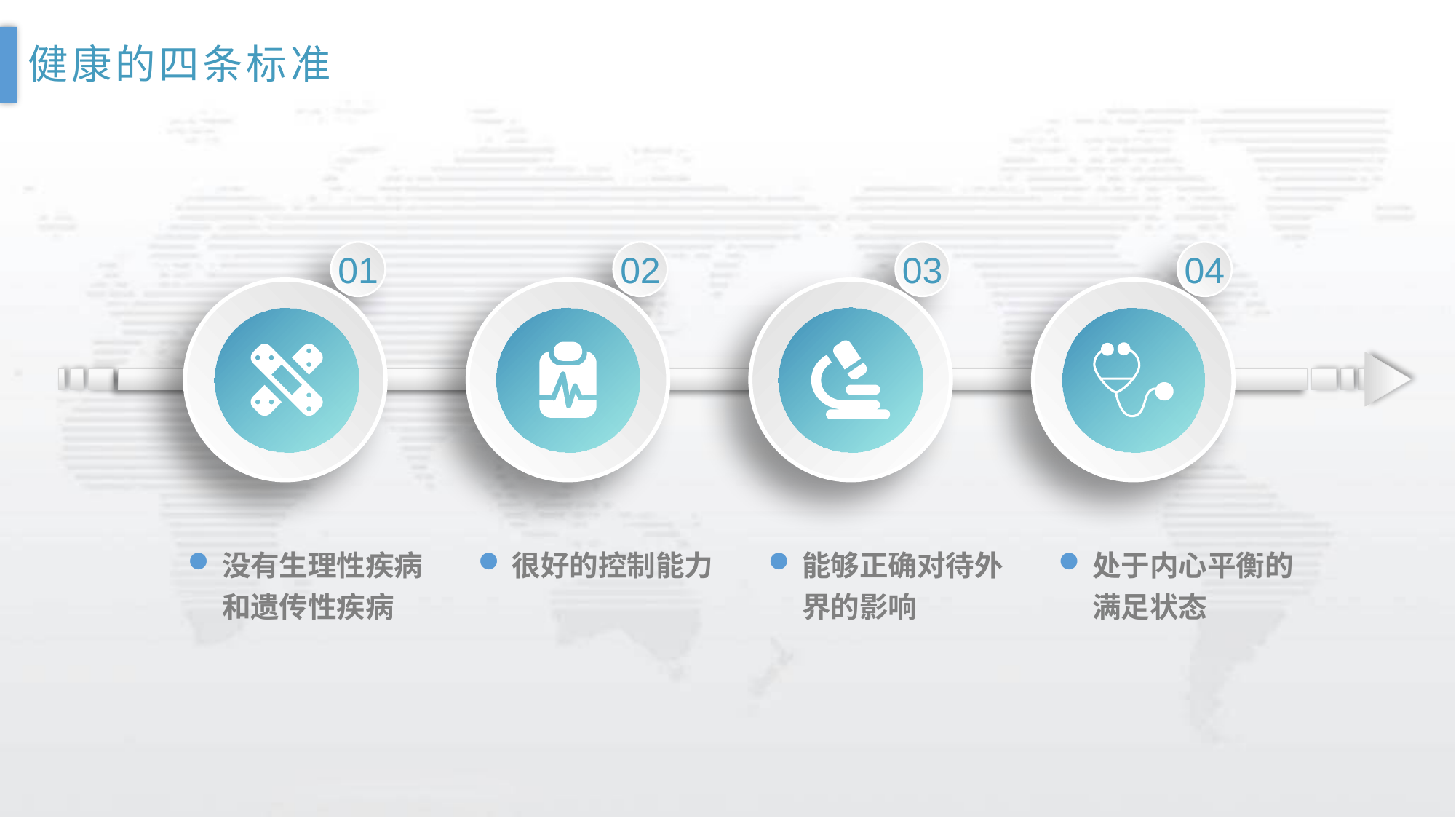

健康的四条标准
01
02
03
04

没有生理性疾病和遗传性疾病
很好的控制能力
能够正确对待外界的影响
处于内心平衡的满足状态